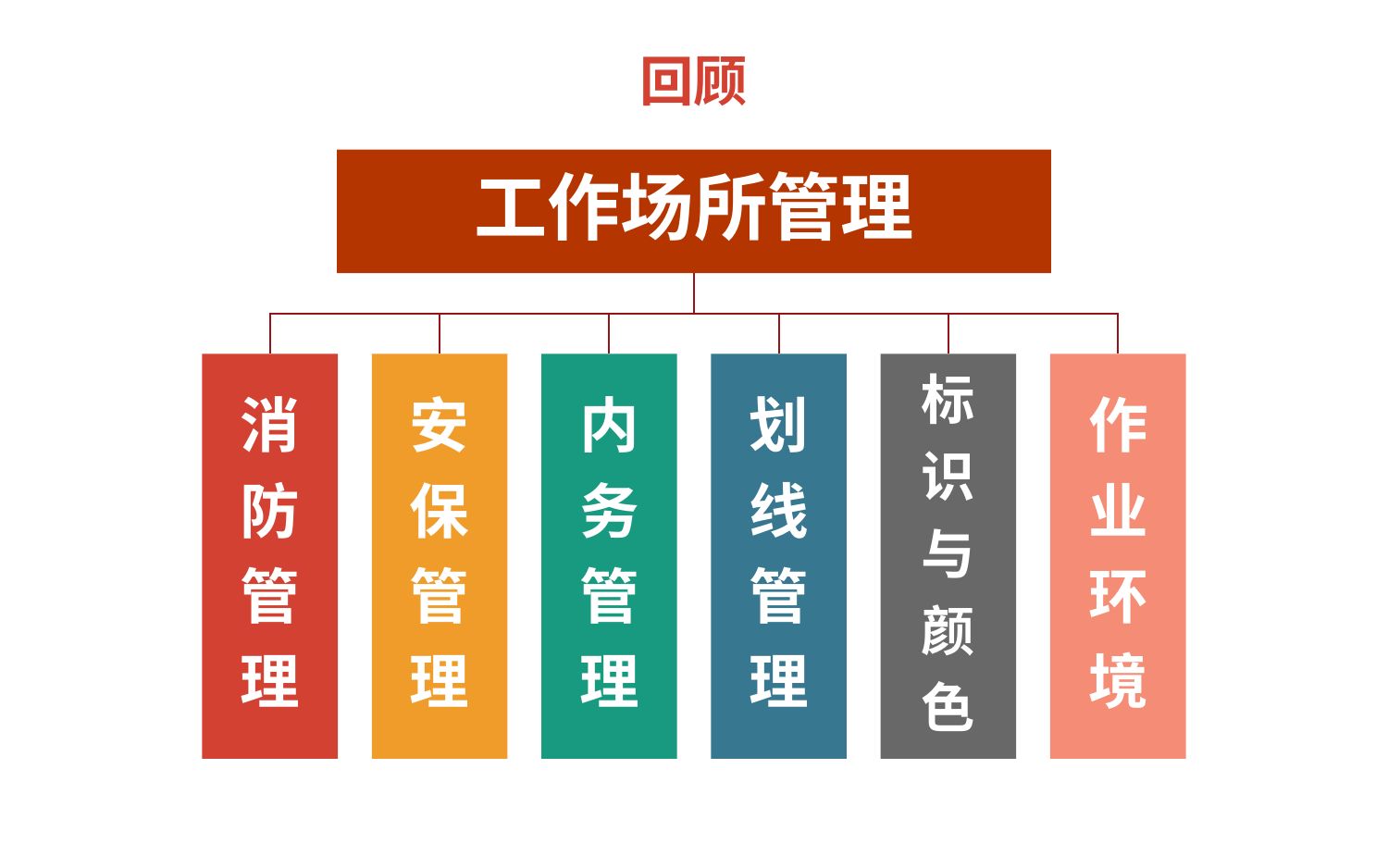

作
业
环
境

标
识
与
颜
色

划
线
管
理

工作场所管理

内
务
管
理
安
保
管
理
消
防
管
理
回顾